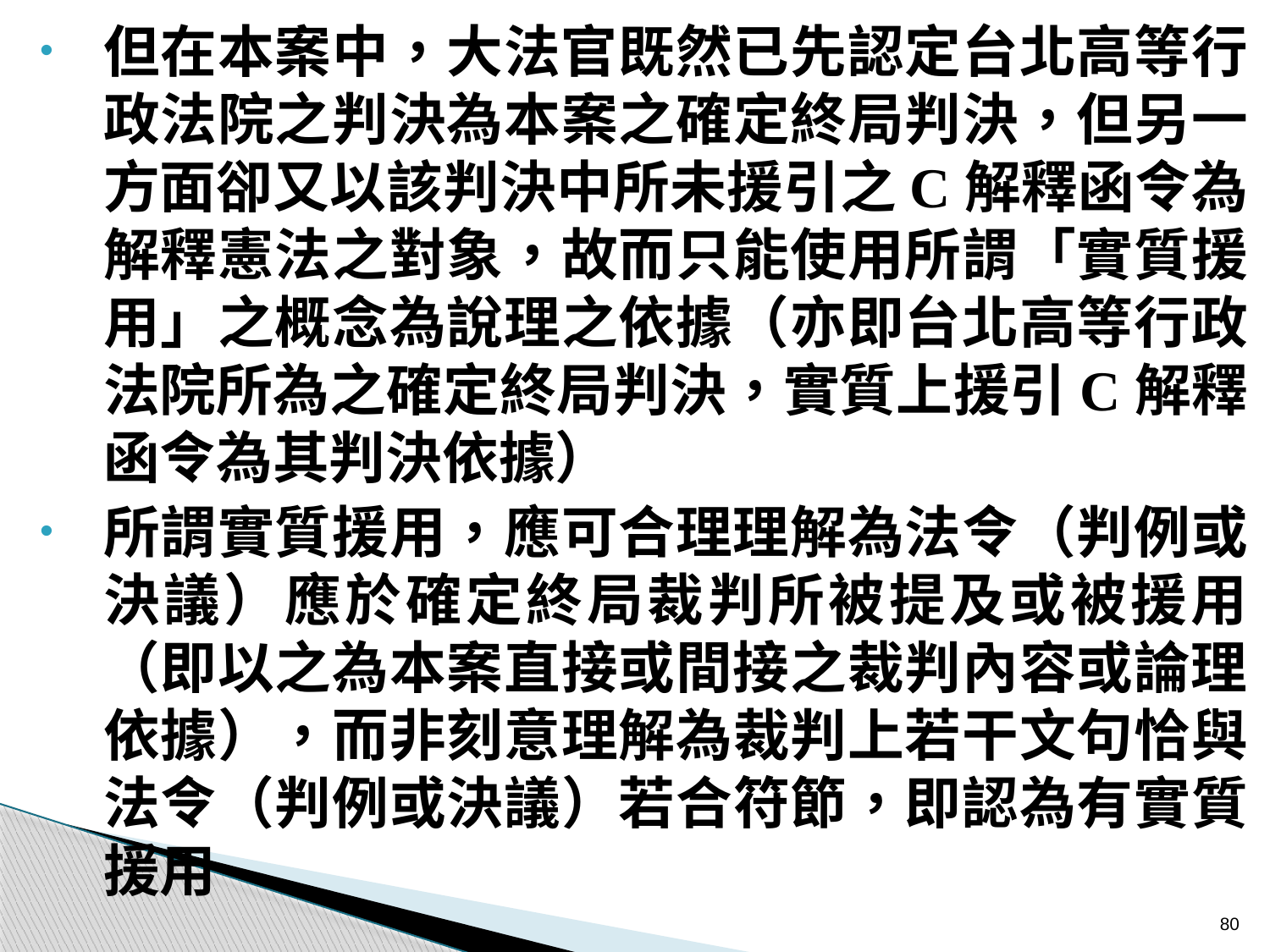

但在本案中，大法官既然已先認定台北高等行政法院之判決為本案之確定終局判決，但另一方面卻又以該判決中所未援引之C解釋函令為解釋憲法之對象，故而只能使用所謂「實質援用」之概念為說理之依據（亦即台北高等行政法院所為之確定終局判決，實質上援引C解釋函令為其判決依據）
所謂實質援用，應可合理理解為法令（判例或決議）應於確定終局裁判所被提及或被援用（即以之為本案直接或間接之裁判內容或論理依據），而非刻意理解為裁判上若干文句恰與法令（判例或決議）若合符節，即認為有實質援用

80